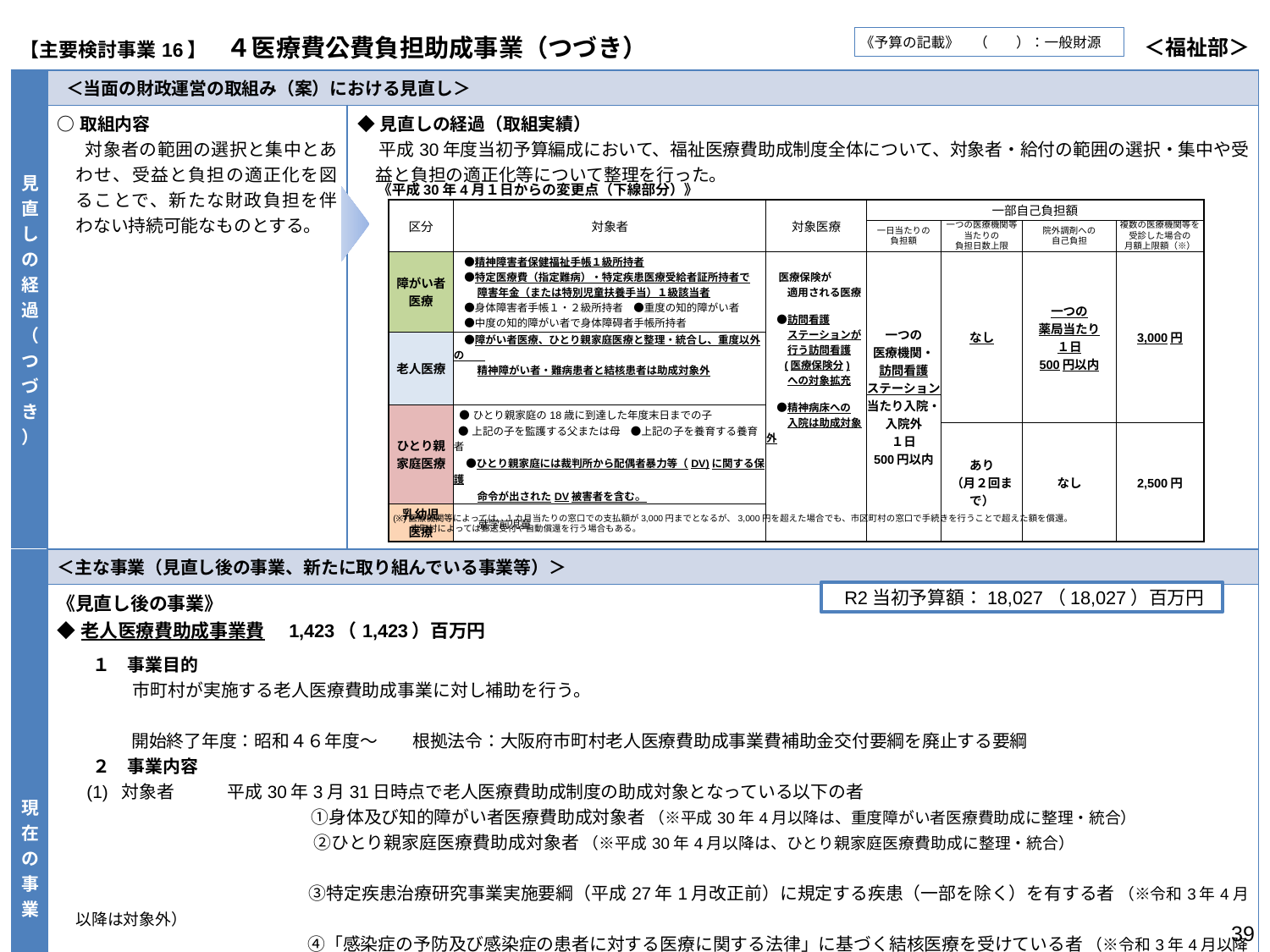

| 【主要検討事業16】　４医療費公費負担助成事業（つづき） | ＜福祉部＞ |
| --- | --- |
《予算の記載》　（　　）：一般財源
| 見直しの経過（つづき） | ＜当面の財政運営の取組み（案）における見直し＞ |  |
| --- | --- | --- |
|  | ○取組内容 　対象者の範囲の選択と集中とあわせ、受益と負担の適正化を図ることで、新たな財政負担を伴わない持続可能なものとする。 | ◆見直しの経過（取組実績） 　 平成30年度当初予算編成において、福祉医療費助成制度全体について、対象者・給付の範囲の選択・集中や受益と負担の適正化等について整理を行った。 |
| 現在の事業 | ＜主な事業（見直し後の事業、新たに取り組んでいる事業等）＞ |  |
|  | 《見直し後の事業》 ◆老人医療費助成事業費　1,423（1,423）百万円 　　１　事業目的　　 　　　　 市町村が実施する老人医療費助成事業に対し補助を行う。　　　　　　　　　　　　　　　　　　　　　　　　　　 　　　　　　　　　　　　　　　　　　　　　　　　　　　　　　　　　　　　　　　　　　　　　　　 　　　　 開始終了年度：昭和４６年度～　　根拠法令：大阪府市町村老人医療費助成事業費補助金交付要綱を廃止する要綱 　　２　事業内容 (1) 対象者　　　平成30年3月31日時点で老人医療費助成制度の助成対象となっている以下の者 　　　　　　 　　　　　　　　①身体及び知的障がい者医療費助成対象者 （※平成30年4月以降は、重度障がい者医療費助成に整理・統合） 　　　　　　　 　　　　　　　②ひとり親家庭医療費助成対象者 （※平成30年4月以降は、ひとり親家庭医療費助成に整理・統合）　　　　　　　　　　　　　　　　　　　　　　　　　　　　　　　　　 　　　　　　 　　　　　 　　③特定疾患治療研究事業実施要綱（平成27年1月改正前）に規定する疾患（一部を除く）を有する者 （※令和3年4月以降は対象外）　　　　　　　　　　　　　　　　　　　　　　　　　　 　　　　　　 　　　　　 　　④「感染症の予防及び感染症の患者に対する医療に関する法律」に基づく結核医療を受けている者 （※令和3年4月以降は対象外）　　　　　　　　　　　　　　　　　　　　　　　　　　　 　　　 　⑤「障害者総合支援法」に基づく精神通院医療を受けている者 （※令和3年4月以降は対象外）　　　　　　　　　　　　　　　　　　　　　　　　　　　　　　　　　　　　　　　　　　 　(2) 所得制限 　本人所得 259万円（単身）　　　　　　　　　　　　　　　　　　　　　　　　　　　 　 (3) 一部自己負担金　　１医療機関あたり一部自己負担　500円以内/日　１か月あたり自己負担限度額3,000円　　　　　　　　　　　　　　　　　　　　　　　　　　　　　　 　 (4) 対象者数　　34,530人　　　　　　　　　　　　　　　　　　　　　　　　　　　　　　　　　　　　　 　 (5) 補助率　　　　全市町村　１／２ |  |
《平成30年4月１日からの変更点（下線部分）》
| 区分 | 対象者 | 対象医療 | 一部自己負担額 |  |  |  |
| --- | --- | --- | --- | --- | --- | --- |
|  |  |  | 一日当たりの 負担額 | 一つの医療機関等 当たりの 負担日数上限 | 院外調剤への 自己負担 | 複数の医療機関等を 受診した場合の 月額上限額（※） |
| 障がい者 医療 | ●精神障害者保健福祉手帳１級所持者 　●特定医療費（指定難病）・特定疾患医療受給者証所持者で 　　 障害年金（または特別児童扶養手当）１級該当者 　●身体障害者手帳１・２級所持者　●重度の知的障がい者 　●中度の知的障がい者で身体障碍者手帳所持者 | 医療保険が 　　適用される医療 　●訪問看護 　　ステーションが 　　行う訪問看護 　 (医療保険分) 　　への対象拡充 　●精神病床への 　　入院は助成対象外 | 一つの 医療機関・ 訪問看護 ステーション 当たり入院・ 入院外 １日 500円以内 | なし | 一つの 薬局当たり １日 500円以内 | 3,000円 |
| 老人医療 | ●障がい者医療、ひとり親家庭医療と整理・統合し、重度以外の　　 　　 精神障がい者・難病患者と結核患者は助成対象外 |  |  |  |  |  |
| ひとり親 家庭医療 | ●ひとり親家庭の18歳に到達した年度末日までの子 ●上記の子を監護する父または母　●上記の子を養育する養育者 　●ひとり親家庭には裁判所から配偶者暴力等（DV)に関する保護 　　 命令が出されたDV被害者を含む。 |  |  |  |  |  |
|  |  |  |  | あり （月２回まで） | なし | 2,500円 |
| 乳幼児 医療 | 就学前児童 |  |  |  |  |  |

(※)医療機関等によっては、１カ月当たりの窓口での支払額が3,000円までとなるが、3,000円を超えた場合でも、市区町村の窓口で手続きを行うことで超えた額を償還。
　　市町村によっては郵送受付や自動償還を行う場合もある。
R2当初予算額：18,027（18,027）百万円
39